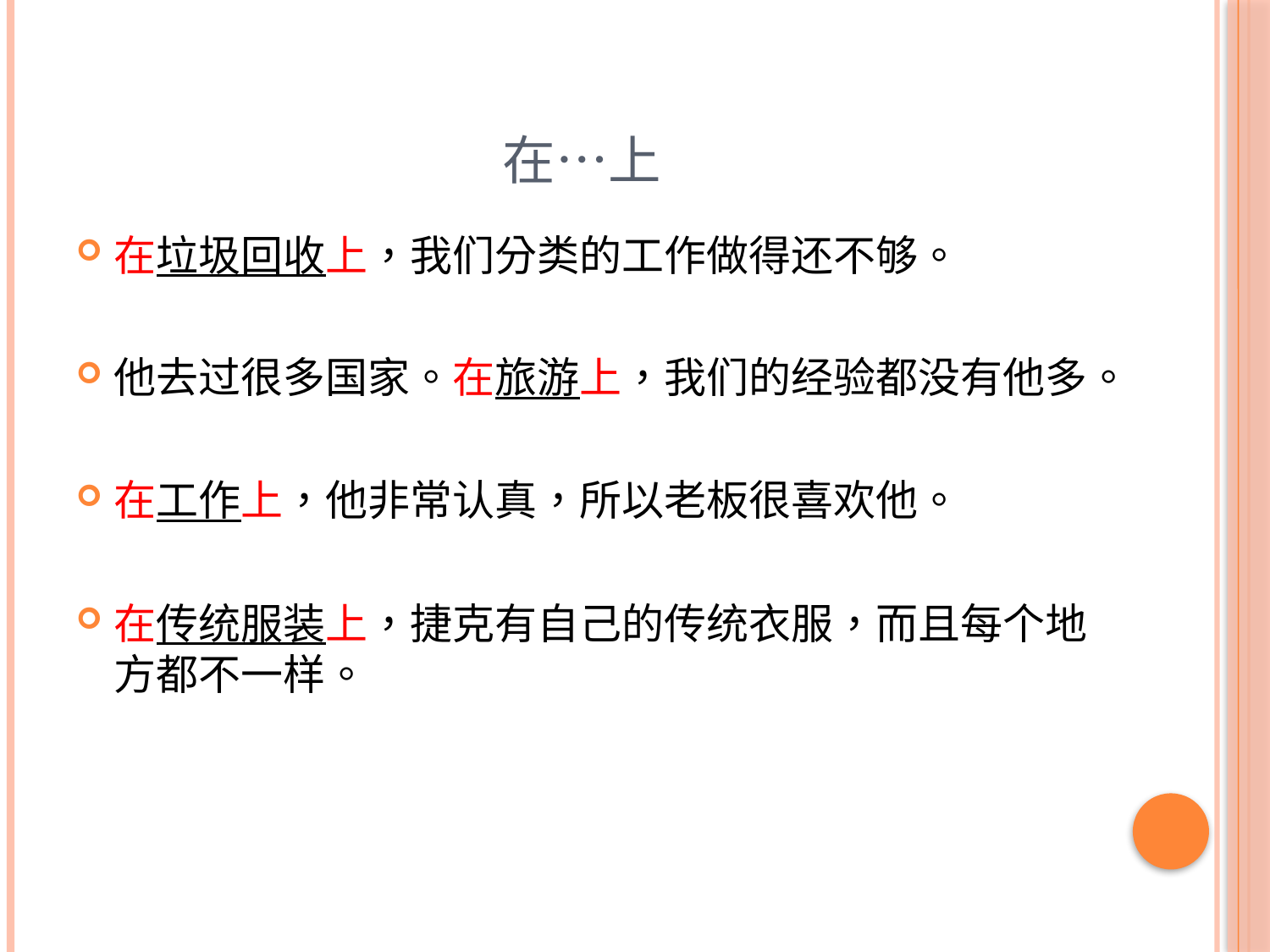

# 在…上
在垃圾回收上，我们分类的工作做得还不够。

他去过很多国家。在旅游上，我们的经验都没有他多。

在工作上，他非常认真，所以老板很喜欢他。

在传统服装上，捷克有自己的传统衣服，而且每个地方都不一样。